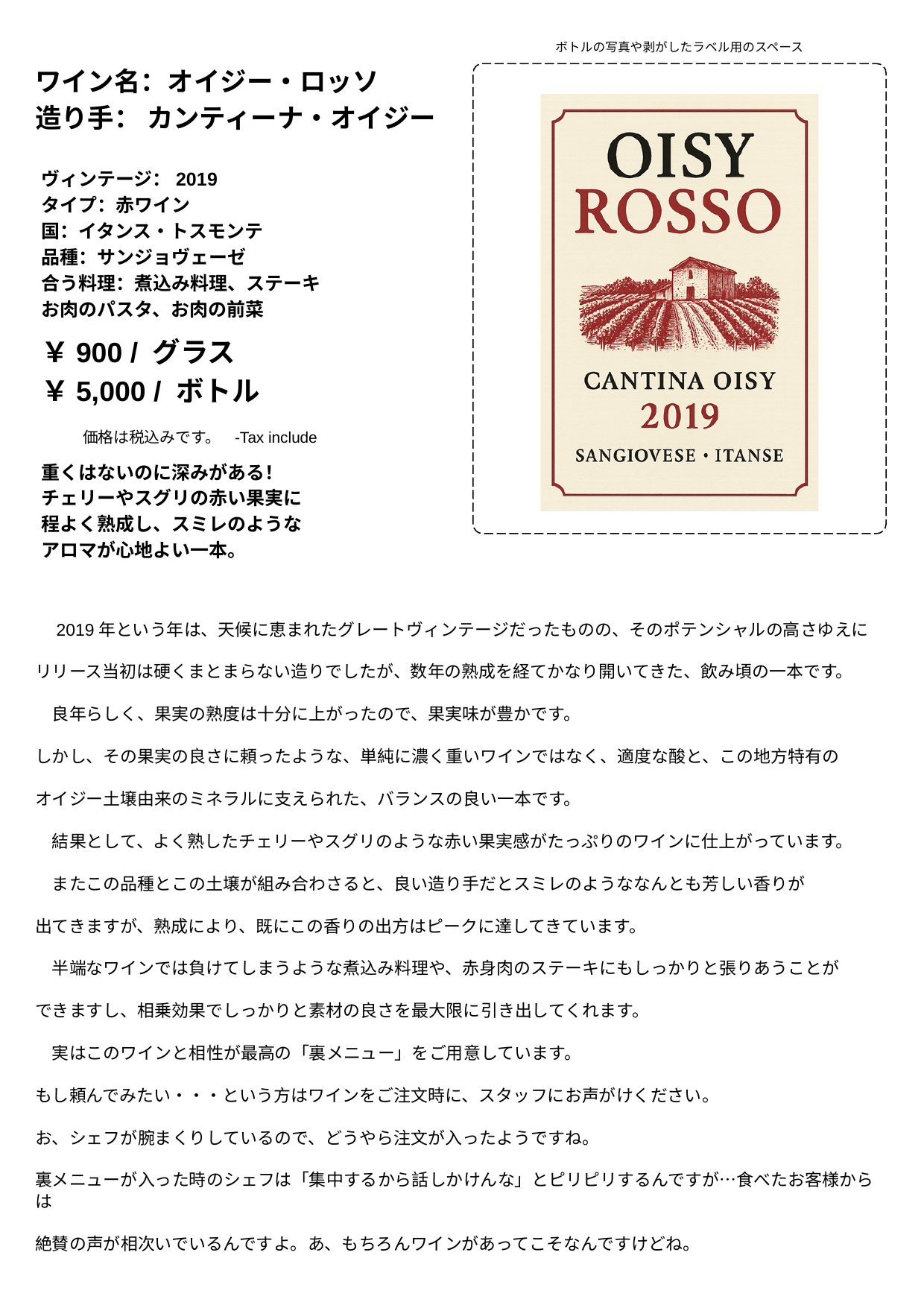

ボトルの写真や剥がしたラベル用のスペース
ワイン名：オイジー・ロッソ
造り手： カンティーナ・オイジー

ヴィンテージ：2019
タイプ：赤ワイン
国：イタンス・トスモンテ
品種：サンジョヴェーゼ
合う料理：煮込み料理、ステーキ
お肉のパスタ、お肉の前菜
￥900 / グラス
￥5,000 / ボトル
価格は税込みです。   -Tax include
重くはないのに深みがある！
チェリーやスグリの赤い果実に
程よく熟成し、スミレのような
アロマが心地よい一本。

　2019年という年は、天候に恵まれたグレートヴィンテージだったものの、そのポテンシャルの高さゆえに

リリース当初は硬くまとまらない造りでしたが、数年の熟成を経てかなり開いてきた、飲み頃の一本です。

　良年らしく、果実の熟度は十分に上がったので、果実味が豊かです。

しかし、その果実の良さに頼ったような、単純に濃く重いワインではなく、適度な酸と、この地方特有の

オイジー土壌由来のミネラルに支えられた、バランスの良い一本です。

　結果として、よく熟したチェリーやスグリのような赤い果実感がたっぷりのワインに仕上がっています。

　またこの品種とこの土壌が組み合わさると、良い造り手だとスミレのようななんとも芳しい香りが

出てきますが、熟成により、既にこの香りの出方はピークに達してきています。

　半端なワインでは負けてしまうような煮込み料理や、赤身肉のステーキにもしっかりと張りあうことが

できますし、相乗効果でしっかりと素材の良さを最大限に引き出してくれます。

　実はこのワインと相性が最高の「裏メニュー」をご用意しています。

もし頼んでみたい・・・という方はワインをご注文時に、スタッフにお声がけください。

お、シェフが腕まくりしているので、どうやら注文が入ったようですね。

裏メニューが入った時のシェフは「集中するから話しかけんな」とピリピリするんですが…食べたお客様からは

絶賛の声が相次いでいるんですよ。あ、もちろんワインがあってこそなんですけどね。